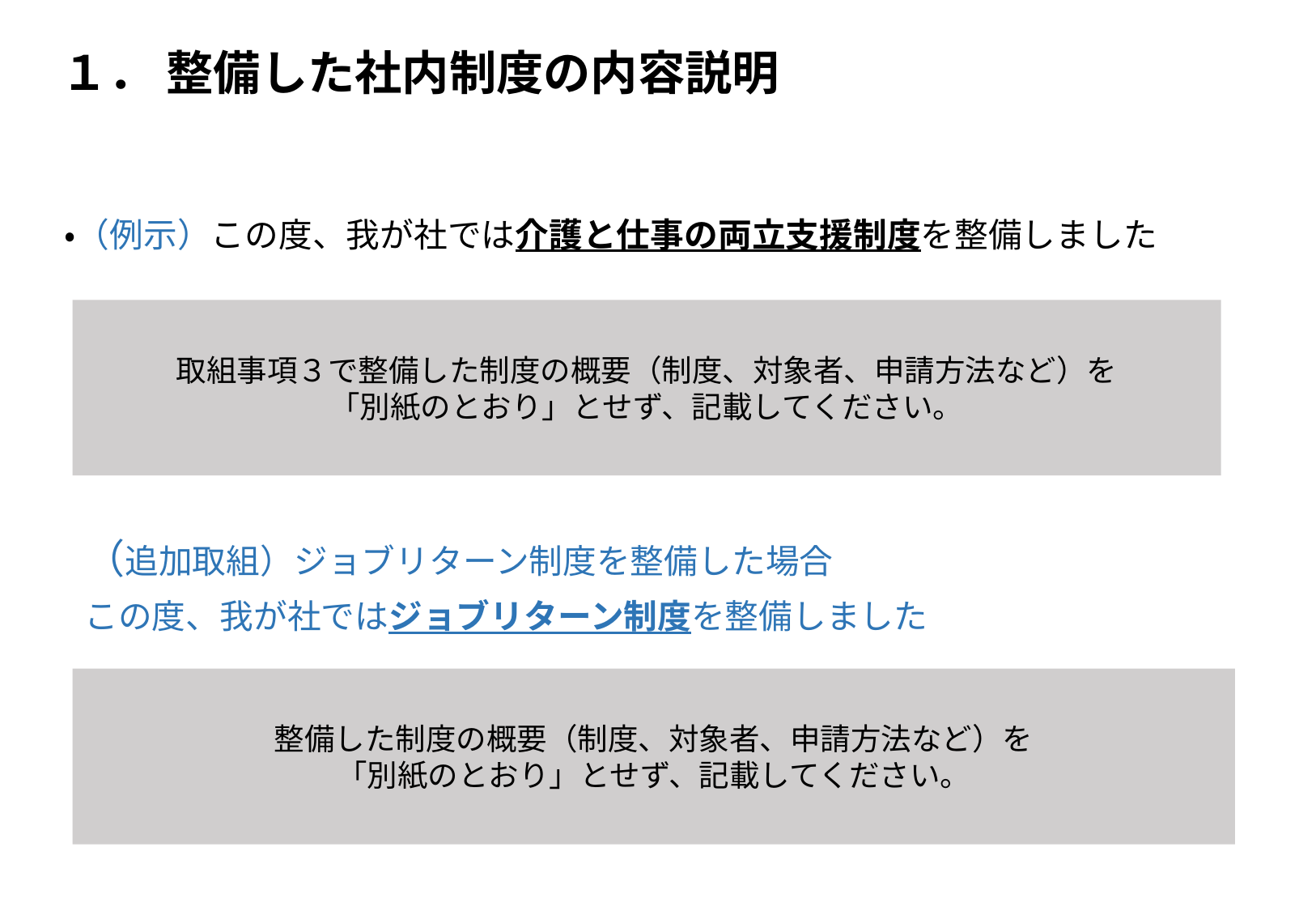

１． 整備した社内制度の内容説明
・（例示）この度、我が社では介護と仕事の両立支援制度を整備しました

取組事項３で整備した制度の概要（制度、対象者、申請方法など）を
「別紙のとおり」とせず、記載してください。

（追加取組）ジョブリターン制度を整備した場合
この度、我が社ではジョブリターン制度を整備しました

整備した制度の概要（制度、対象者、申請方法など）を
「別紙のとおり」とせず、記載してください。